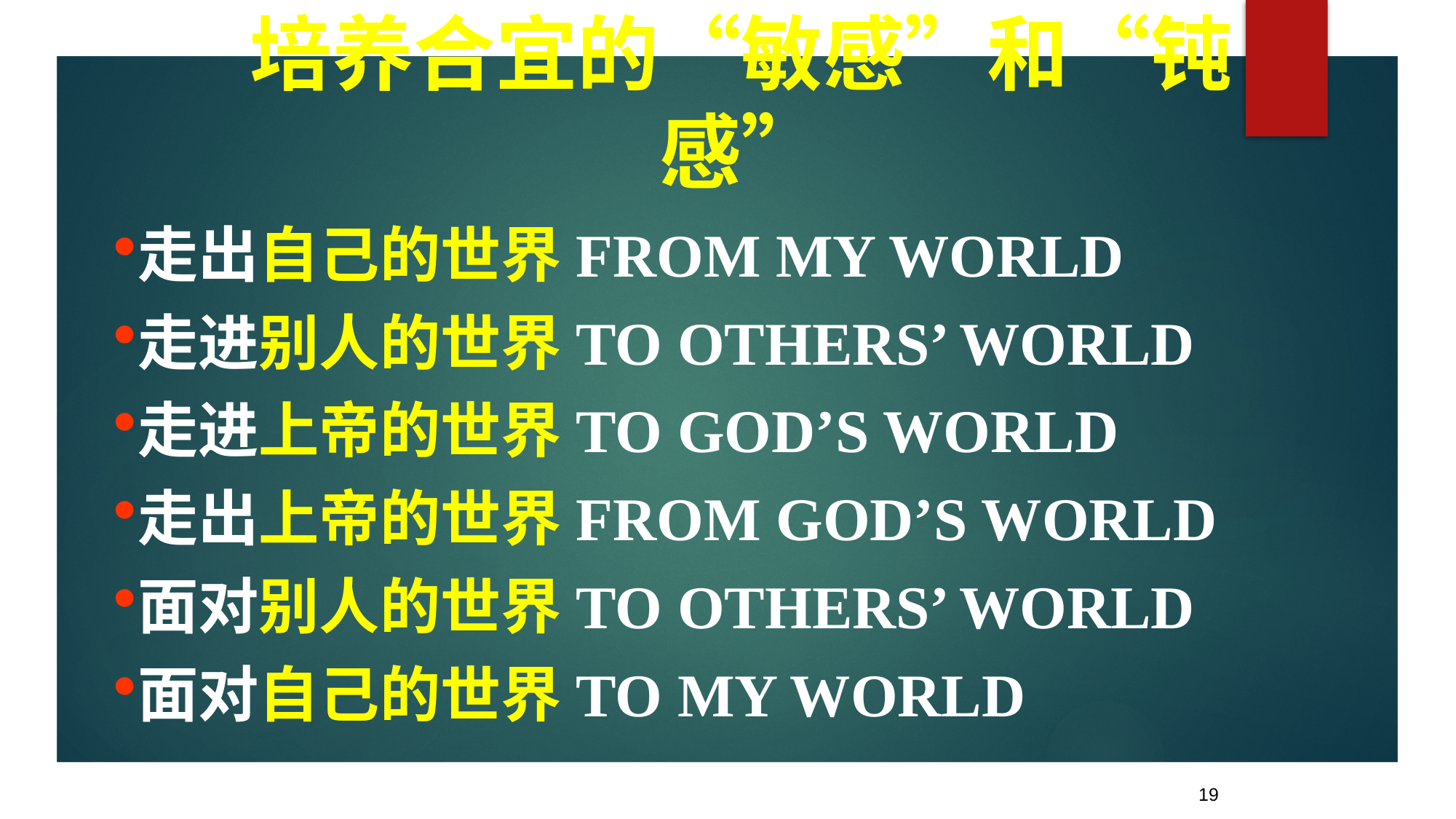

培养合宜的“敏感”和“钝感”
走出自己的世界From My World
走进别人的世界to Others’ world
走进上帝的世界to God’s world
走出上帝的世界From God’s world
面对别人的世界to others’ world
面对自己的世界to my world
19